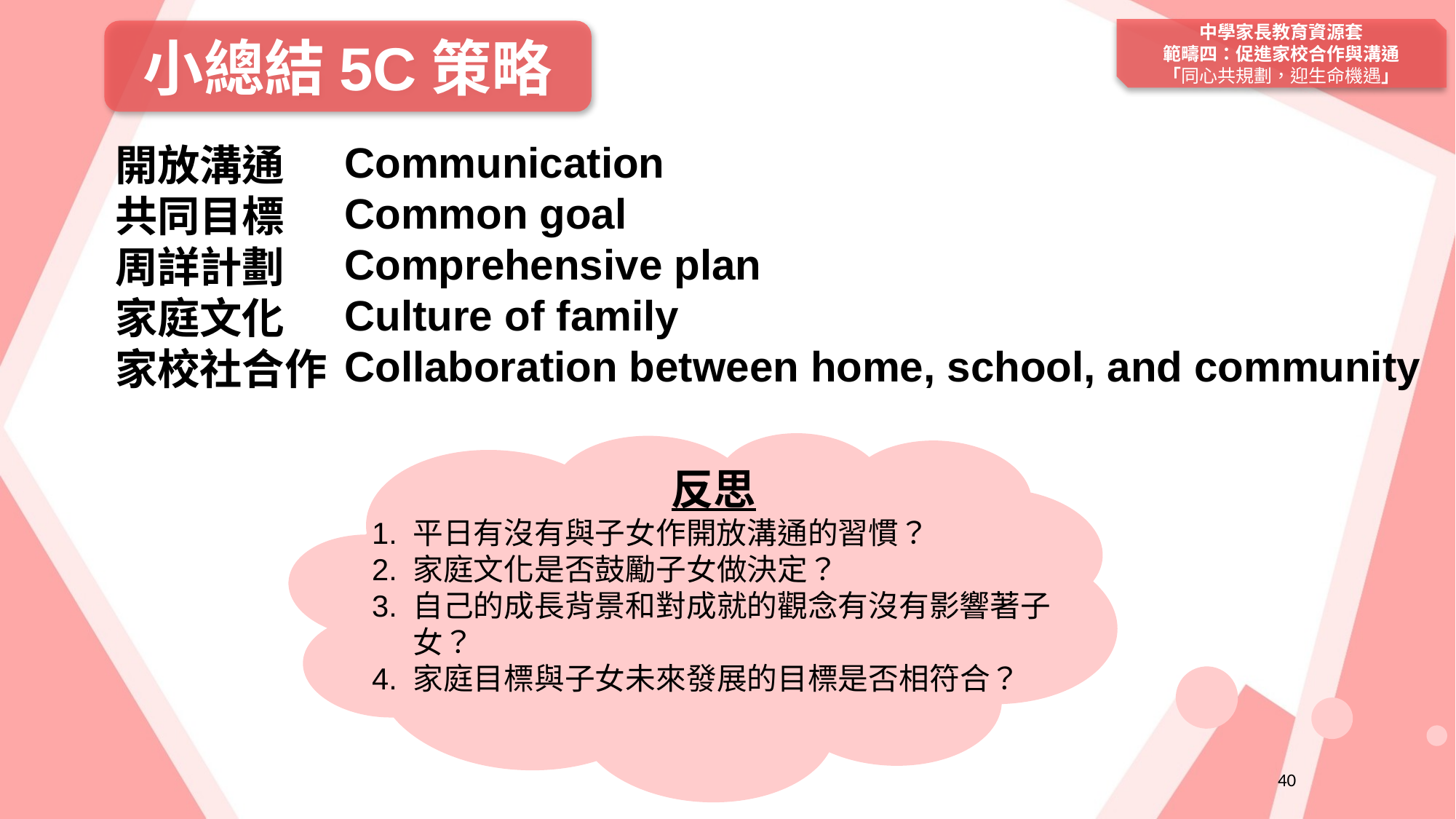

中學家長教育資源套
範疇四：促進家校合作與溝通
「同心共規劃，迎生命機遇」
小總結5C策略
Communication
Common goal
Comprehensive plan
Culture of family
Collaboration between home, school, and community

開放溝通
共同目標
周詳計劃
家庭文化
家校社合作

反思
平日有沒有與子女作開放溝通的習慣？
家庭文化是否鼓勵子女做決定？
自己的成長背景和對成就的觀念有沒有影響著子女？
家庭目標與子女未來發展的目標是否相符合？
40